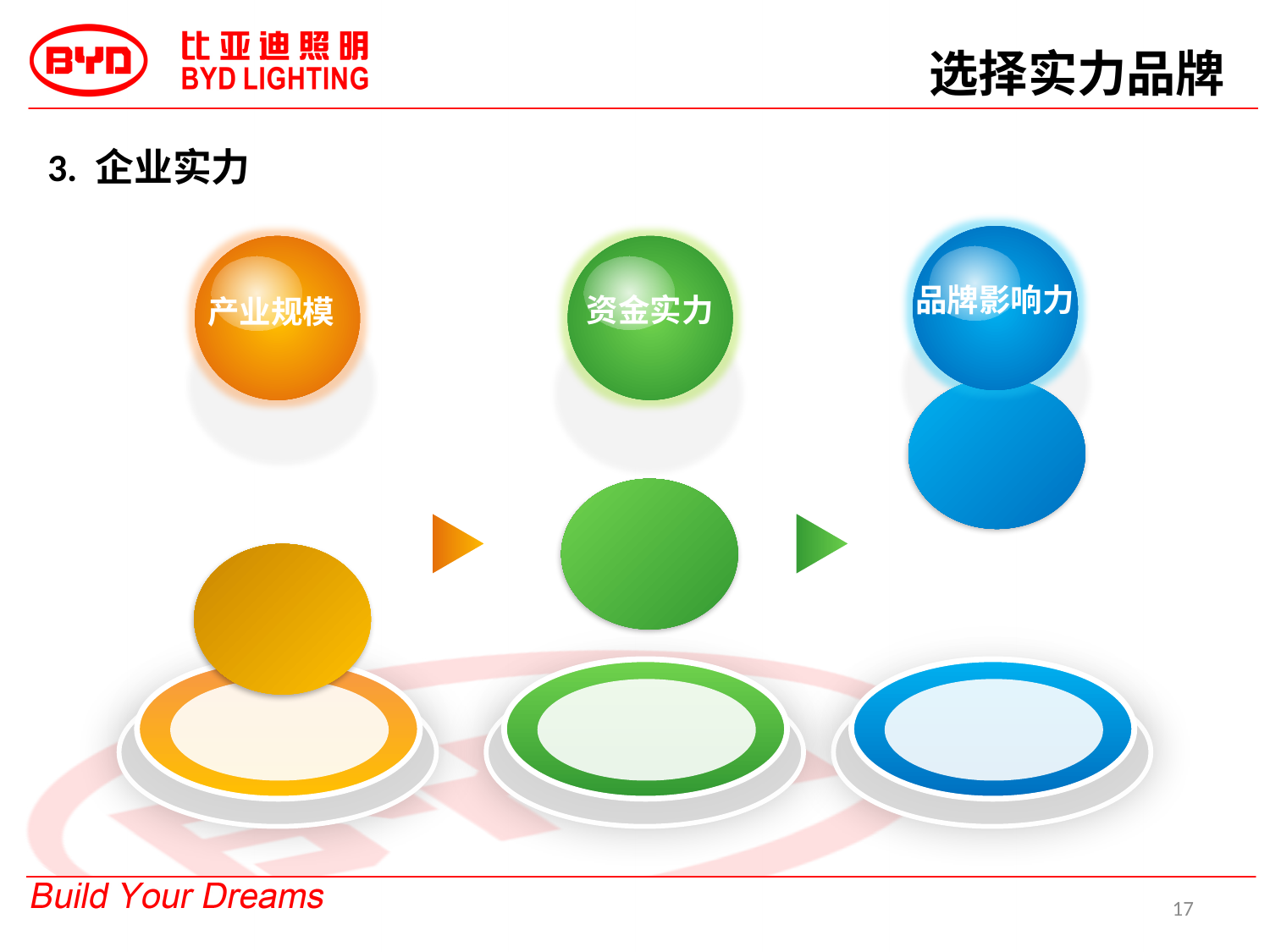

选择实力品牌
3. 企业实力

品牌影响力

资金实力

产业规模

17